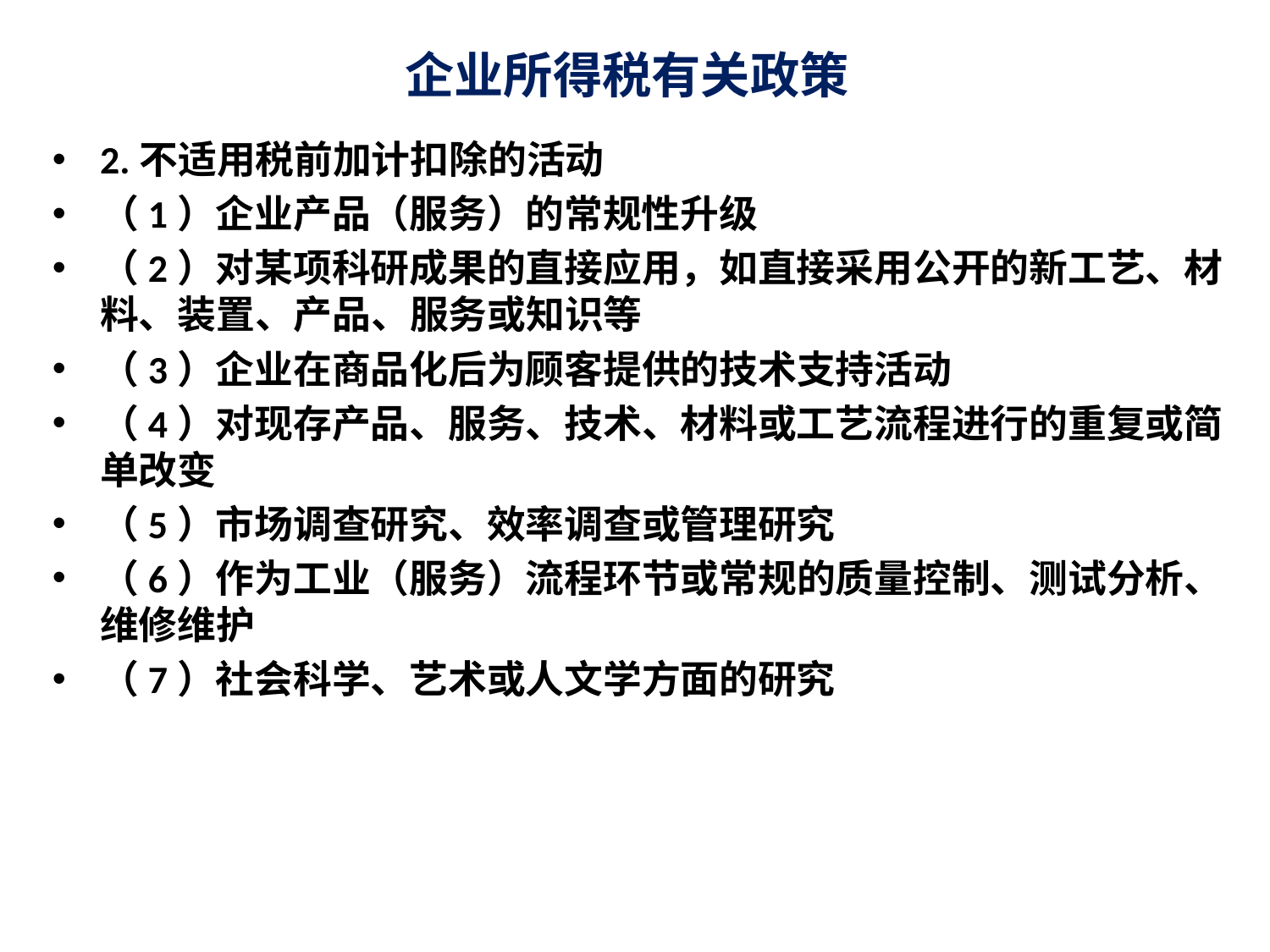

# 企业所得税有关政策
2.不适用税前加计扣除的活动
（1）企业产品（服务）的常规性升级
（2）对某项科研成果的直接应用，如直接采用公开的新工艺、材料、装置、产品、服务或知识等
（3）企业在商品化后为顾客提供的技术支持活动
（4）对现存产品、服务、技术、材料或工艺流程进行的重复或简单改变
（5）市场调查研究、效率调查或管理研究
（6）作为工业（服务）流程环节或常规的质量控制、测试分析、维修维护
（7）社会科学、艺术或人文学方面的研究